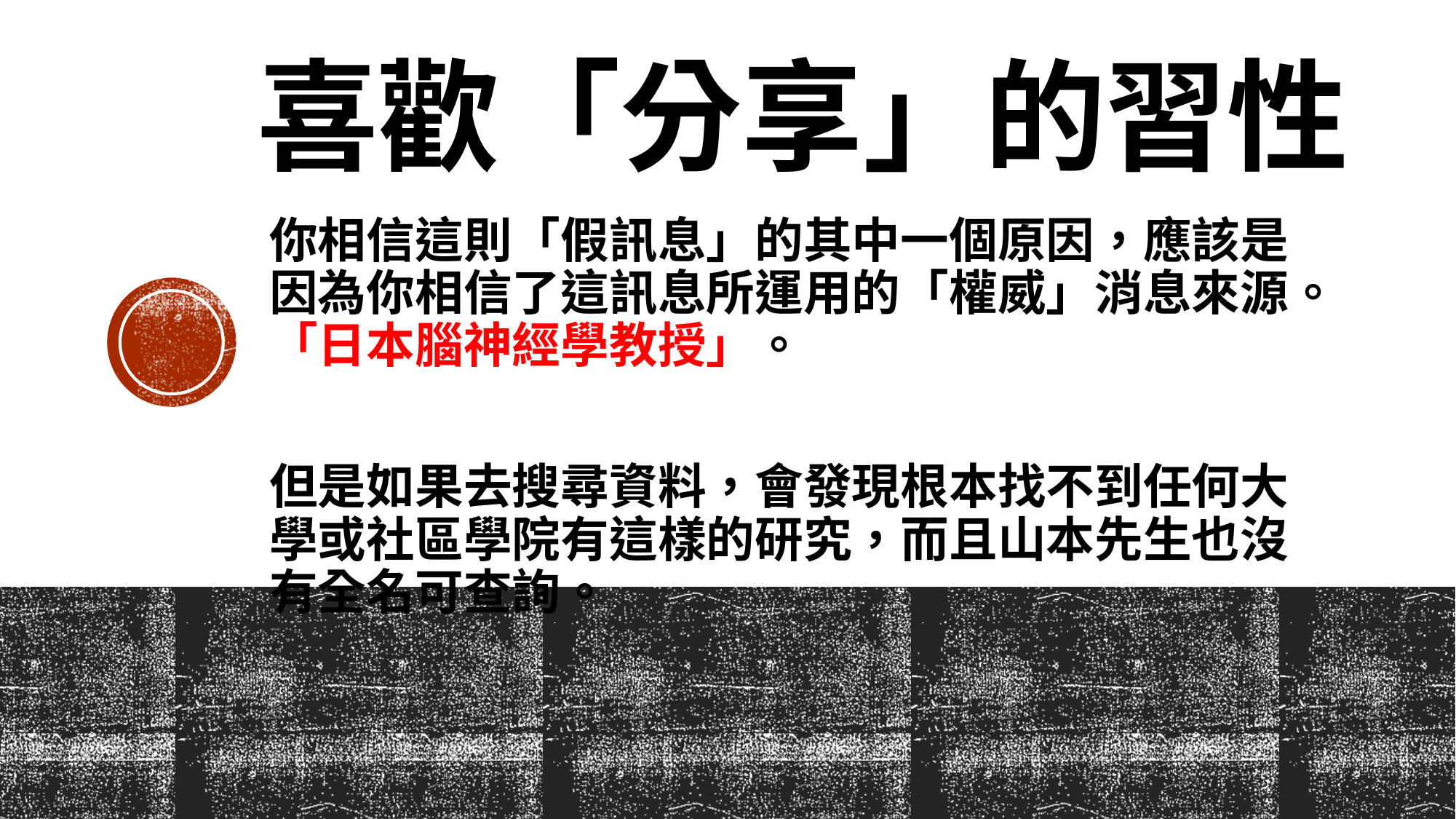

# 喜歡「分享」的習性
你相信這則「假訊息」的其中一個原因，應該是因為你相信了這訊息所運用的「權威」消息來源。「日本腦神經學教授」。

但是如果去搜尋資料，會發現根本找不到任何大學或社區學院有這樣的研究，而且山本先生也沒有全名可查詢。